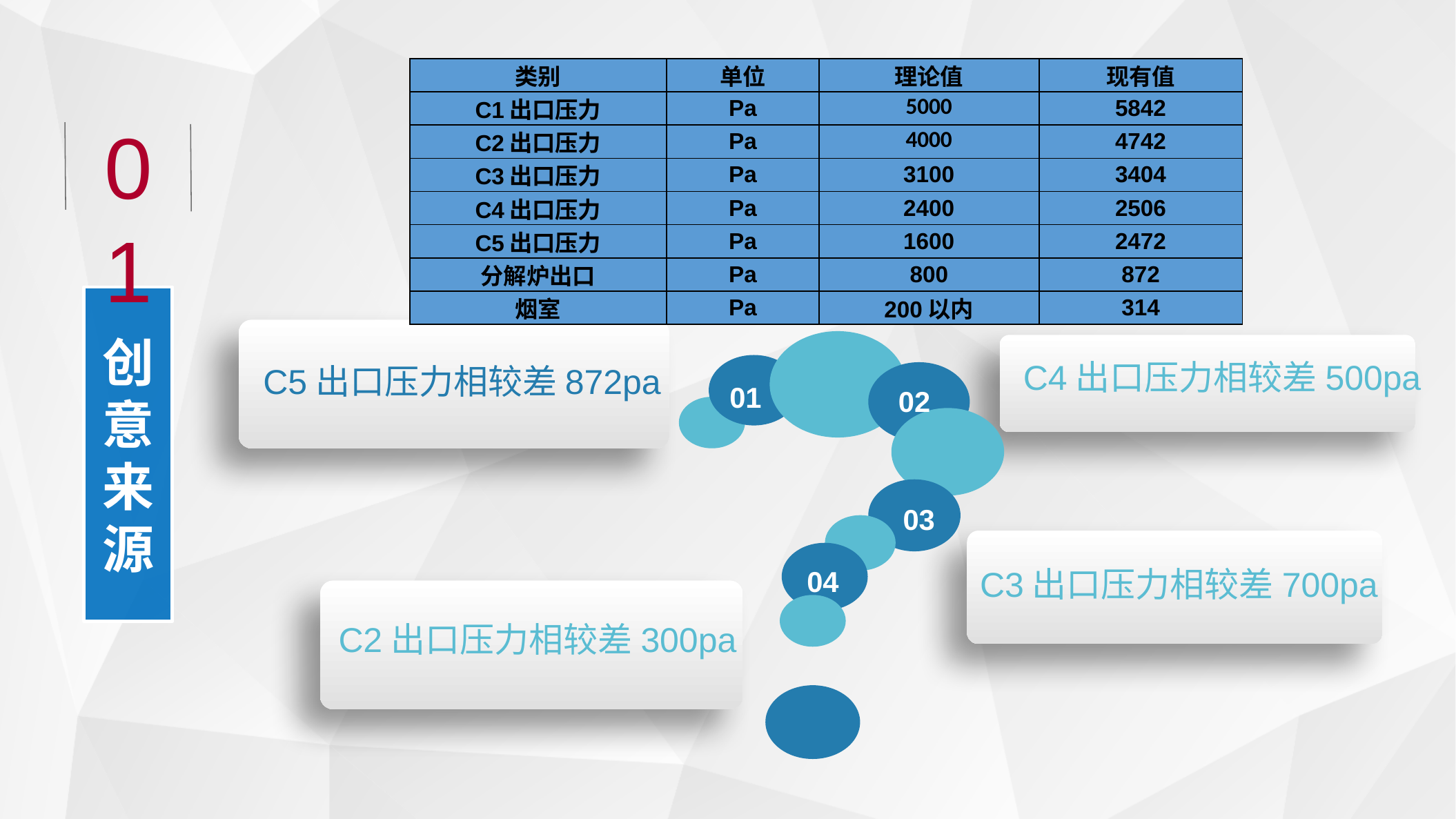

| 类别 | 单位 | 理论值 | 现有值 |
| --- | --- | --- | --- |
| C1出口压力 | Pa | 5000 | 5842 |
| C2出口压力 | Pa | 4000 | 4742 |
| C3出口压力 | Pa | 3100 | 3404 |
| C4出口压力 | Pa | 2400 | 2506 |
| C5出口压力 | Pa | 1600 | 2472 |
| 分解炉出口 | Pa | 800 | 872 |
| 烟室 | Pa | 200以内 | 314 |
01
创
意
来
源

01
02

03

04

C4出口压力相较差500pa
C5出口压力相较差872pa

C3出口压力相较差700pa

C2出口压力相较差300pa